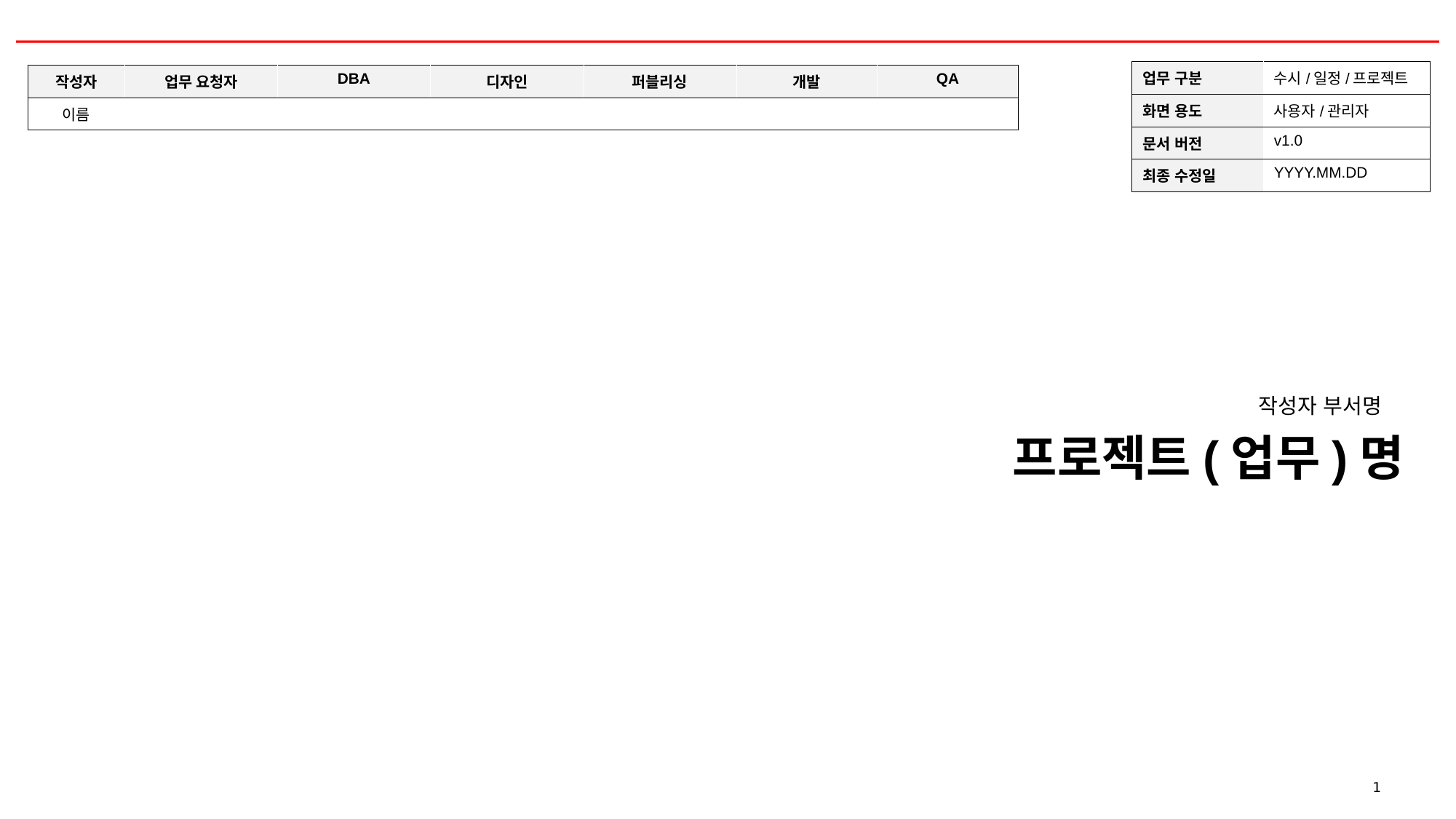

| 업무 구분 | 수시/일정/프로젝트 |
| --- | --- |
| 화면 용도 | 사용자/관리자 |
| 문서 버전 | v1.0 |
| 최종 수정일 | YYYY.MM.DD |
| 작성자 | 업무 요청자 | DBA | 디자인 | 퍼블리싱 | 개발 | QA |
| --- | --- | --- | --- | --- | --- | --- |
| 이름 |  |  |  |  |  |  |
작성자 부서명
프로젝트(업무)명